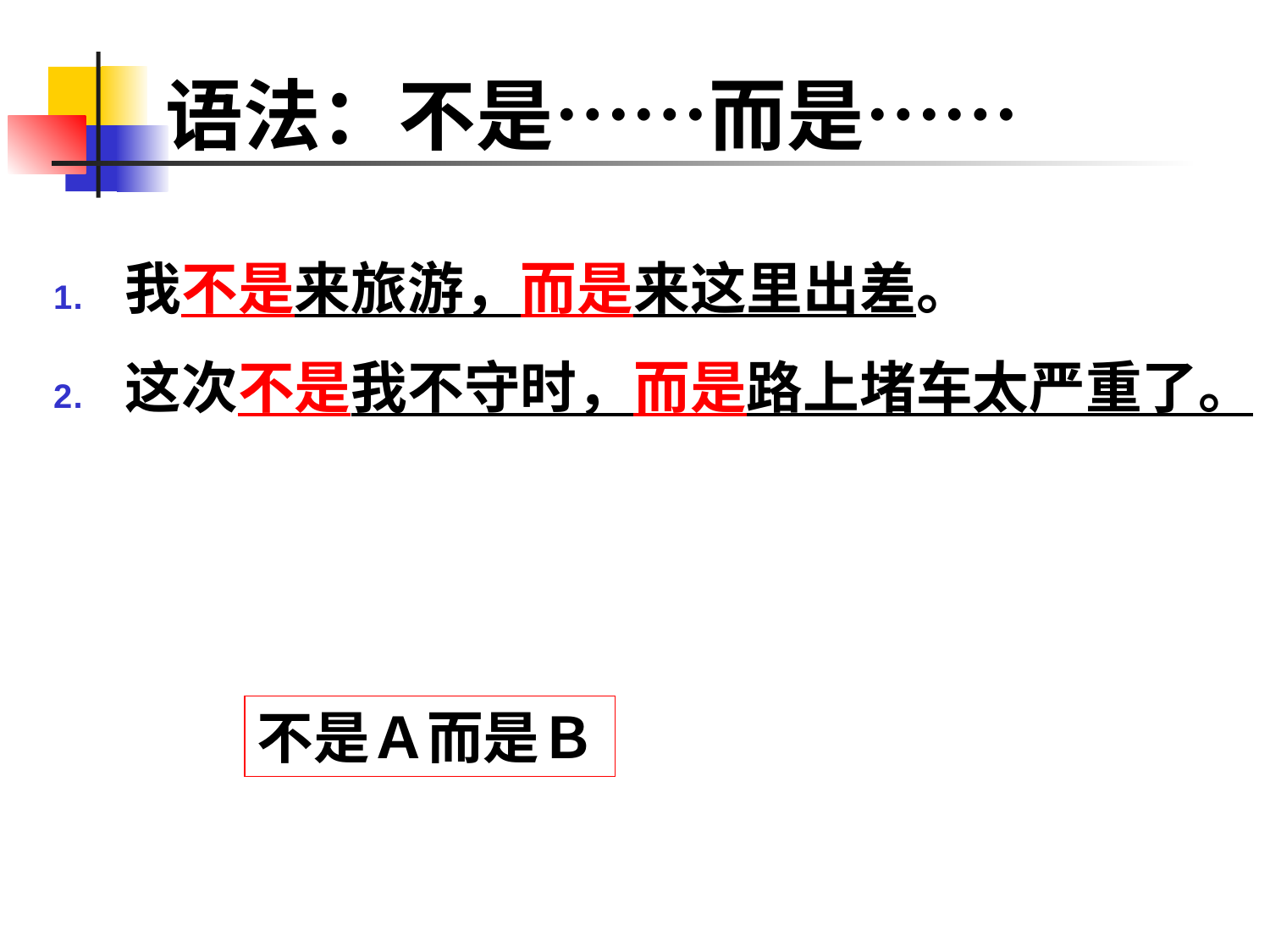

# 语法：不是……而是……
我不是来旅游，而是来这里出差。
这次不是我不守时，而是路上堵车太严重了。
不是Ａ而是Ｂ